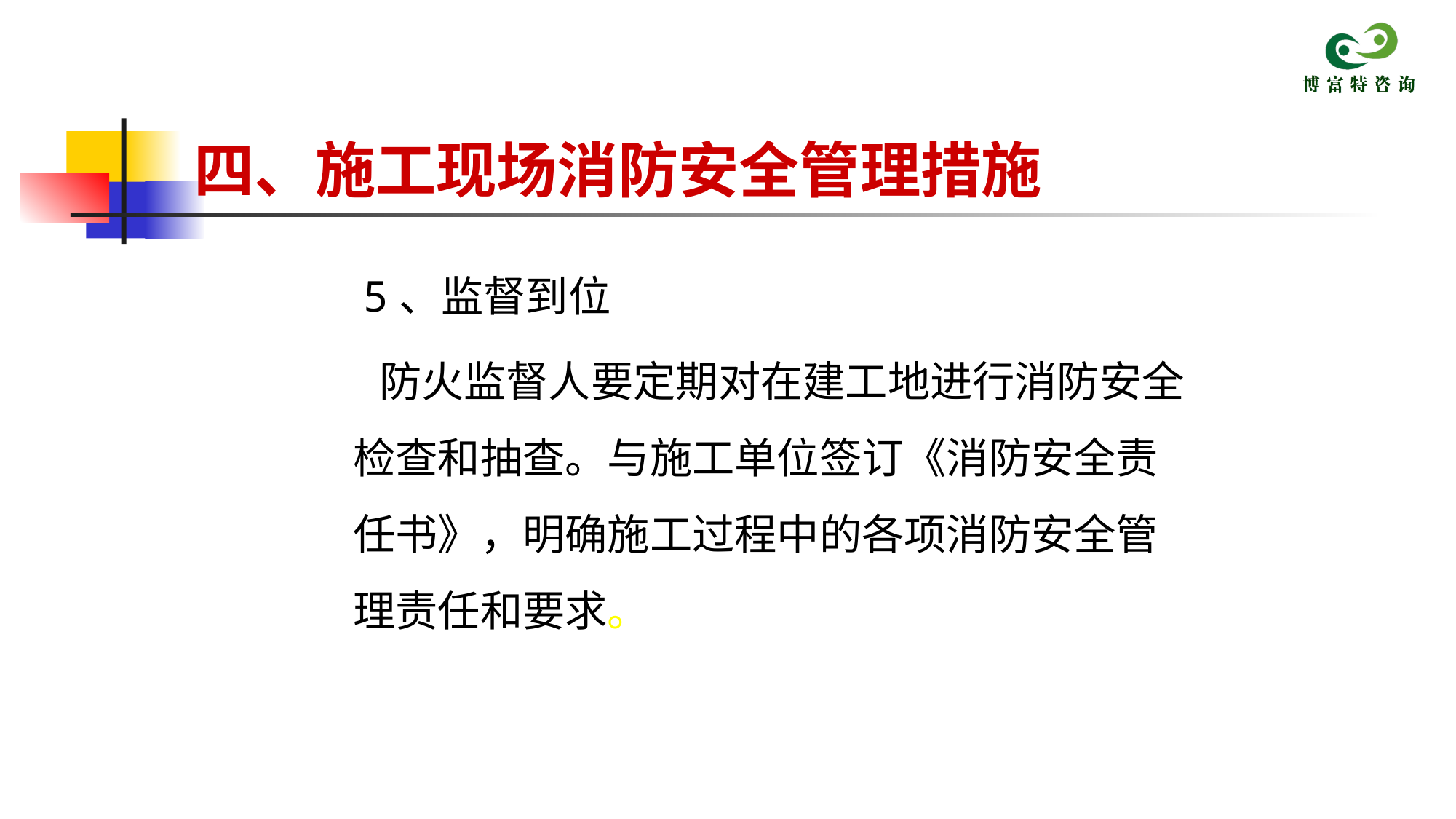

# 四、施工现场消防安全管理措施
  5、监督到位
      防火监督人要定期对在建工地进行消防安全检查和抽查。与施工单位签订《消防安全责任书》，明确施工过程中的各项消防安全管理责任和要求。